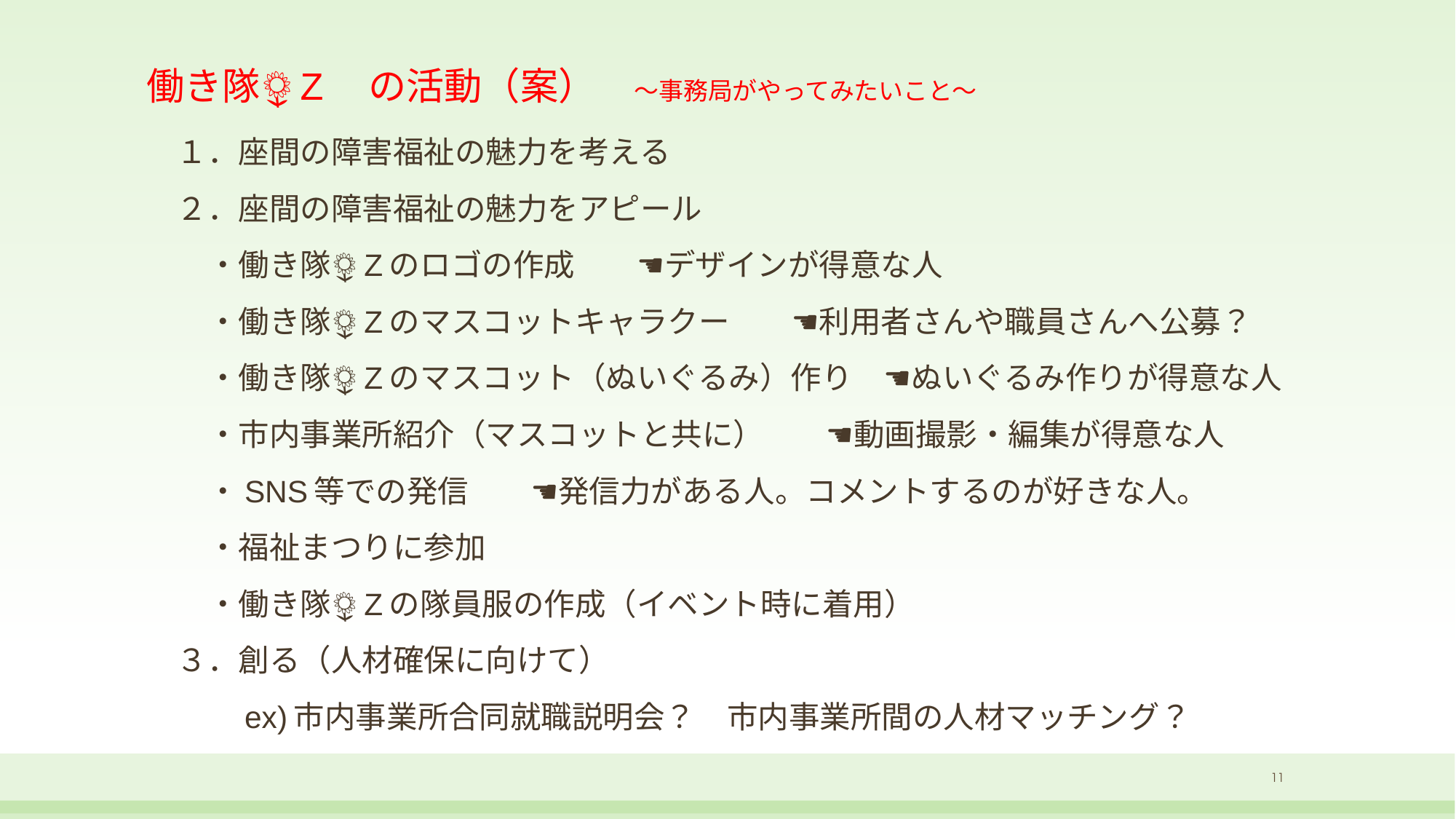

# 働き隊🌻Z　の活動（案）　～事務局がやってみたいこと～
１．座間の障害福祉の魅力を考える
２．座間の障害福祉の魅力をアピール
　・働き隊🌻Zのロゴの作成　　☚デザインが得意な人
　・働き隊🌻Zのマスコットキャラクー　　☚利用者さんや職員さんへ公募？
　・働き隊🌻Zのマスコット（ぬいぐるみ）作り　☚ぬいぐるみ作りが得意な人
　・市内事業所紹介（マスコットと共に）　　☚動画撮影・編集が得意な人
　・SNS等での発信　　☚発信力がある人。コメントするのが好きな人。
　・福祉まつりに参加
　・働き隊🌻Zの隊員服の作成（イベント時に着用）
３．創る（人材確保に向けて）
　　ex)市内事業所合同就職説明会？　市内事業所間の人材マッチング？
11